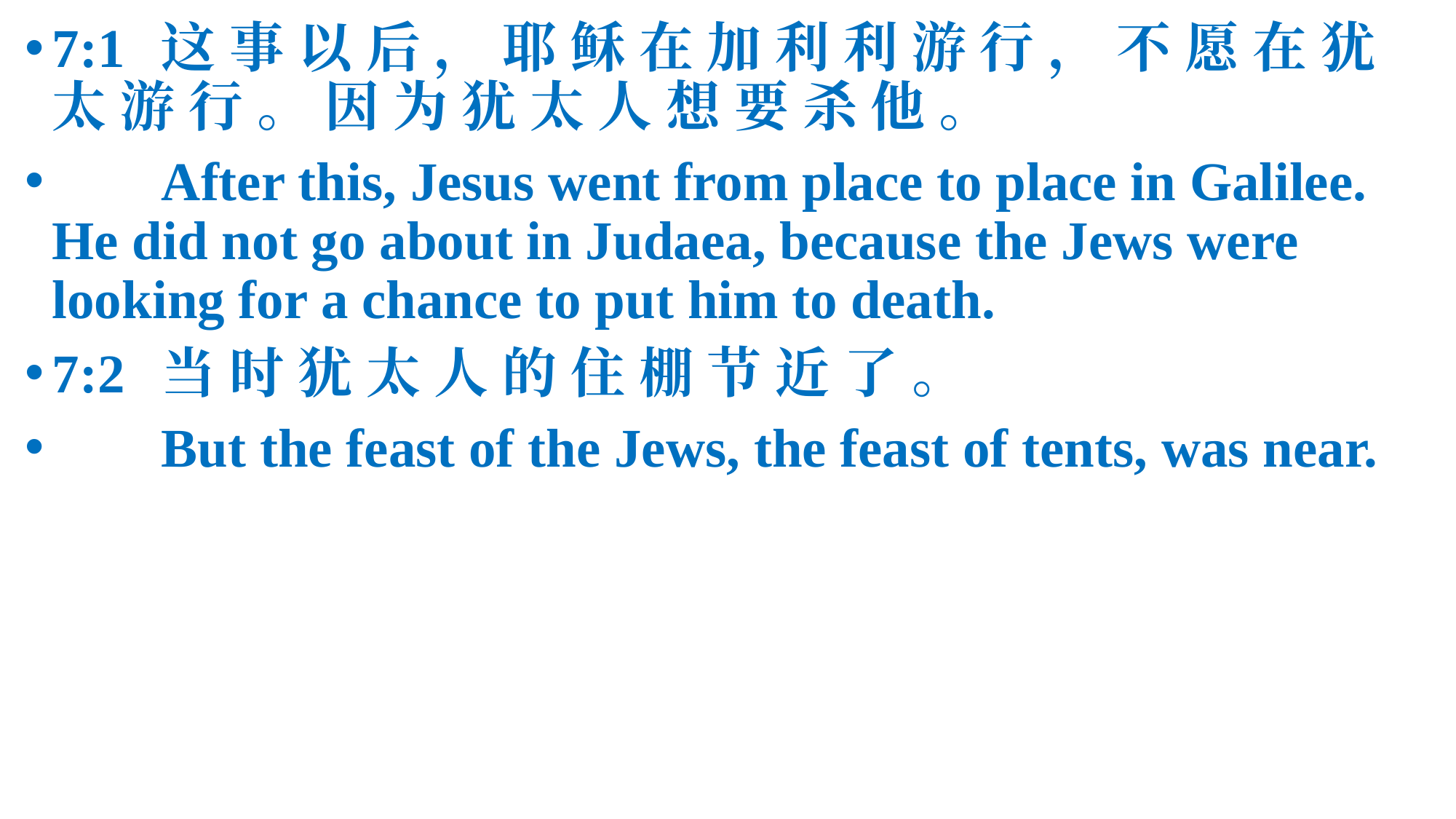

7:1	这 事 以 后 ， 耶 稣 在 加 利 利 游 行 ， 不 愿 在 犹 太 游 行 。 因 为 犹 太 人 想 要 杀 他 。
   	After this, Jesus went from place to place in Galilee. He did not go about in Judaea, because the Jews were looking for a chance to put him to death.
7:2	当 时 犹 太 人 的 住 棚 节 近 了 。
   	But the feast of the Jews, the feast of tents, was near.